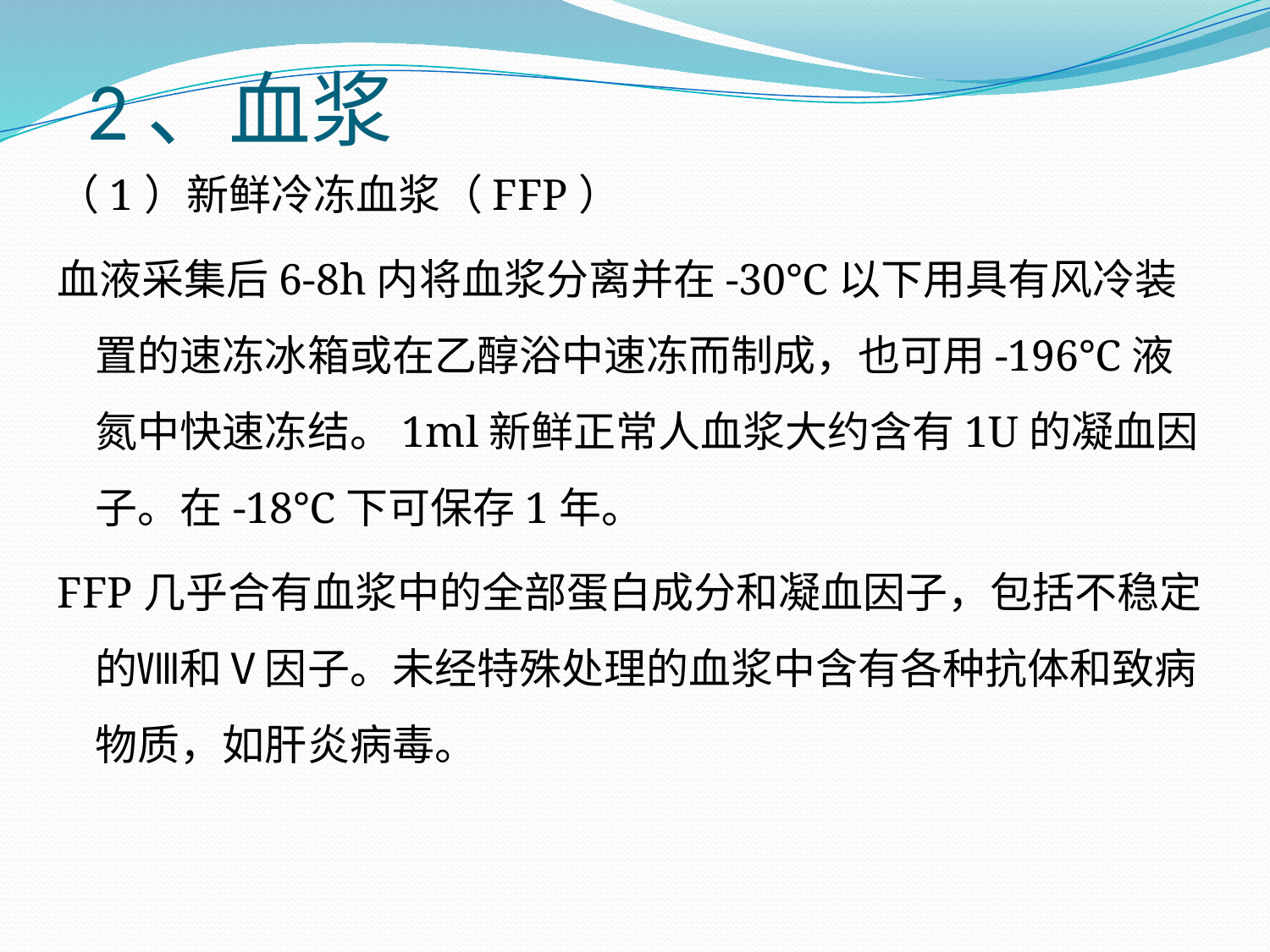

# 2、血浆
（1）新鲜冷冻血浆（FFP）
血液采集后6-8h内将血浆分离并在-30℃以下用具有风冷装置的速冻冰箱或在乙醇浴中速冻而制成，也可用-196℃液氮中快速冻结。1ml新鲜正常人血浆大约含有1U的凝血因子。在-18℃下可保存1年。
FFP几乎合有血浆中的全部蛋白成分和凝血因子，包括不稳定的Ⅷ和Ⅴ因子。未经特殊处理的血浆中含有各种抗体和致病物质，如肝炎病毒。